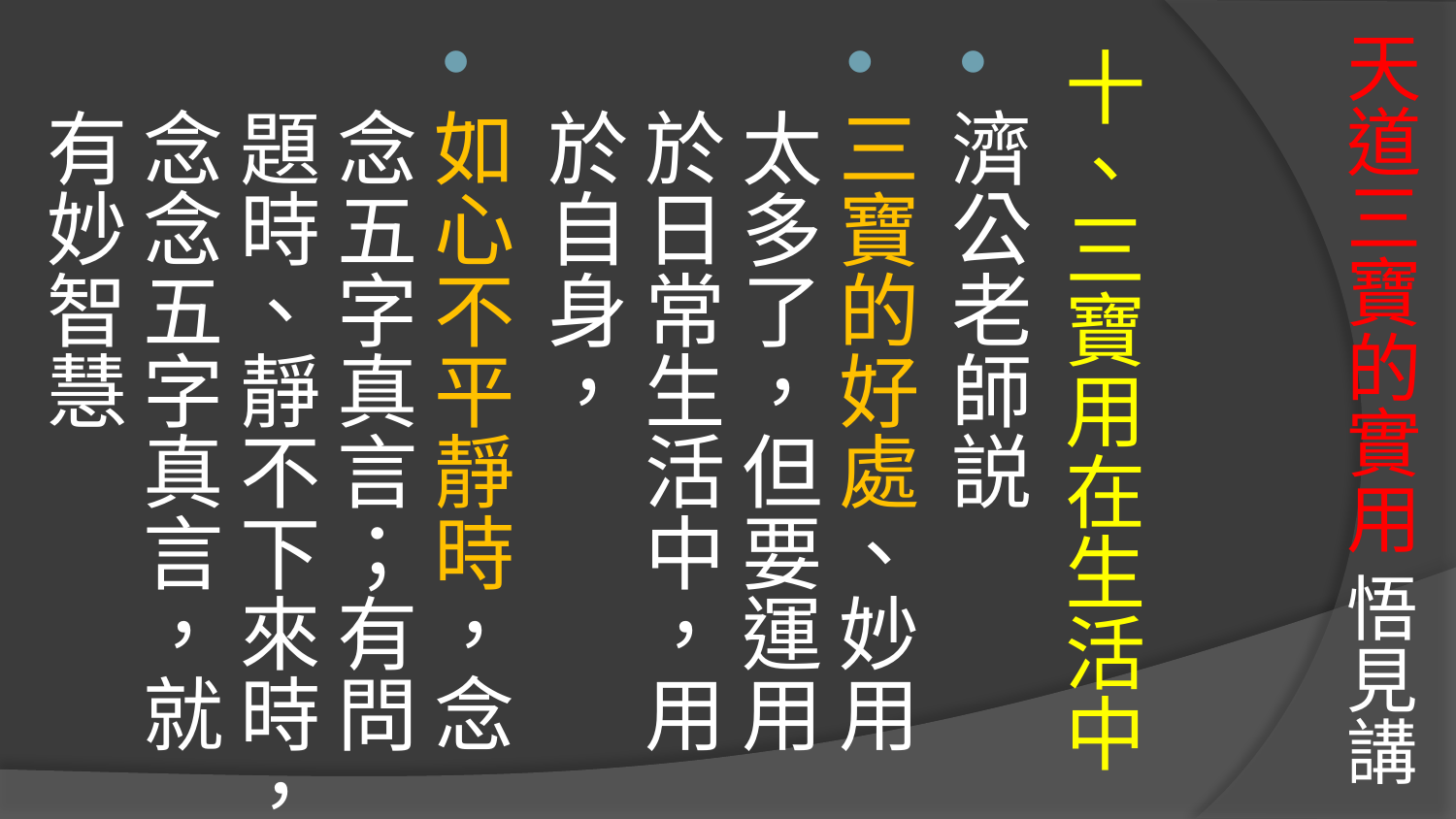

# 天道三寶的實用 悟見講
十、三寶用在生活中
濟公老師説
三寶的好處、妙用太多了，但要運用於日常生活中，用於自身，
如心不平靜時，念念五字真言；有問題時、靜不下來時，念念五字真言，就有妙智慧